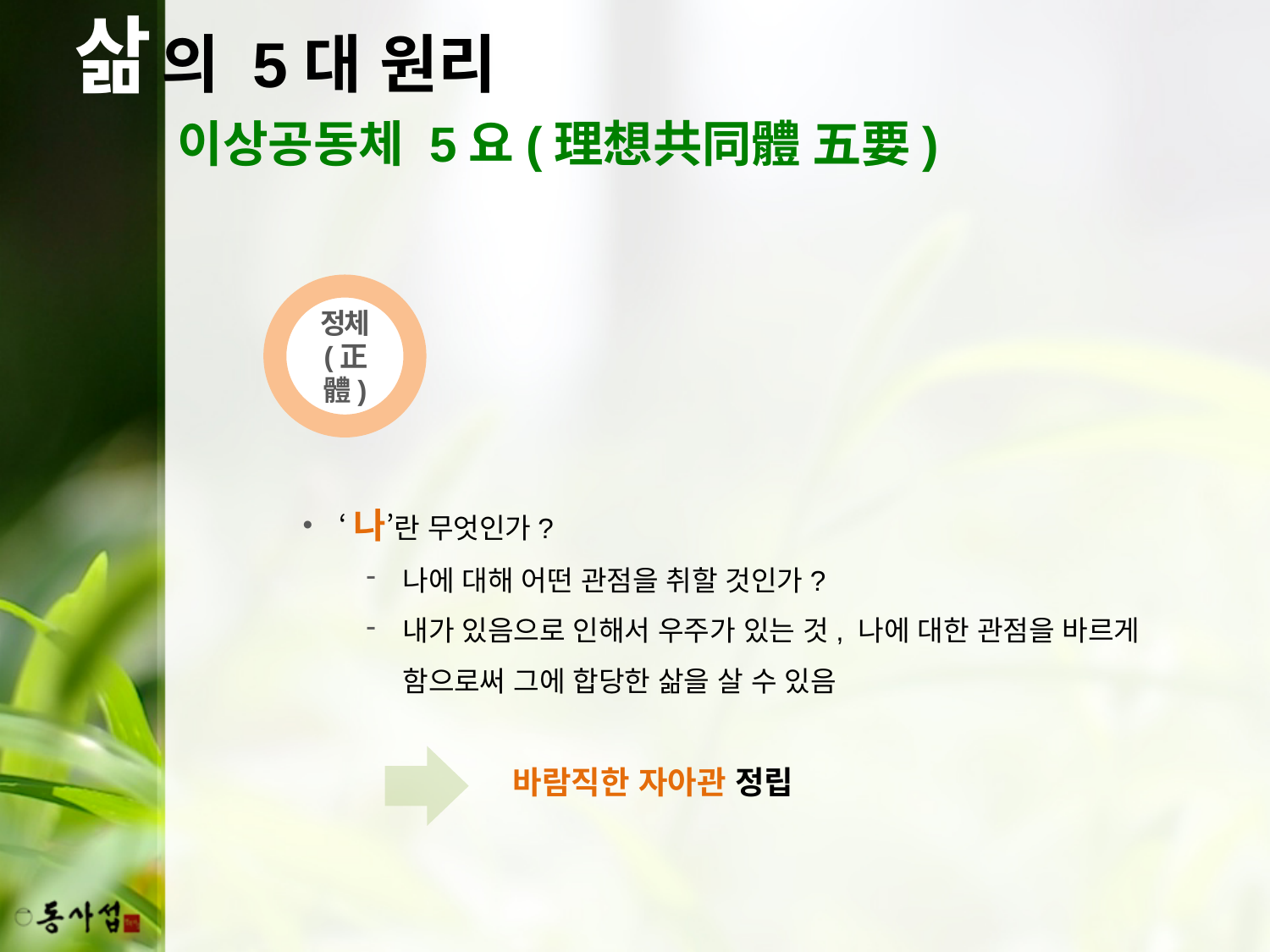

삶
의 5대 원리
이상공동체 5요(理想共同體 五要)
정체
(正體)
‘나’란 무엇인가?
나에 대해 어떤 관점을 취할 것인가?
내가 있음으로 인해서 우주가 있는 것, 나에 대한 관점을 바르게 함으로써 그에 합당한 삶을 살 수 있음

바람직한 자아관 정립